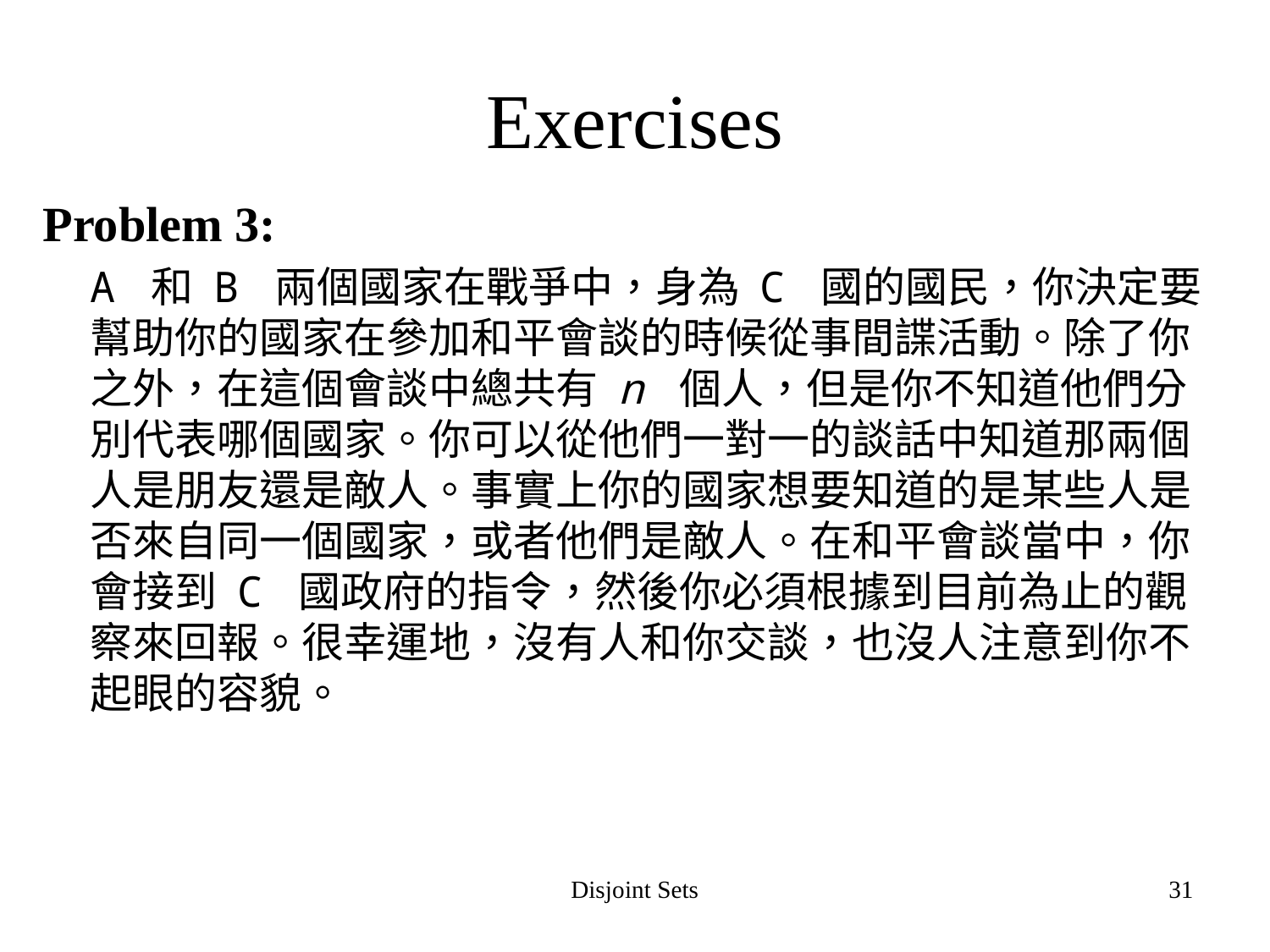

# Exercises
Problem 3:
	A 和 B 兩個國家在戰爭中，身為 C 國的國民，你決定要幫助你的國家在參加和平會談的時候從事間諜活動。除了你之外，在這個會談中總共有 n 個人，但是你不知道他們分別代表哪個國家。你可以從他們一對一的談話中知道那兩個人是朋友還是敵人。事實上你的國家想要知道的是某些人是否來自同一個國家，或者他們是敵人。在和平會談當中，你會接到 C 國政府的指令，然後你必須根據到目前為止的觀察來回報。很幸運地，沒有人和你交談，也沒人注意到你不起眼的容貌。
Disjoint Sets
31